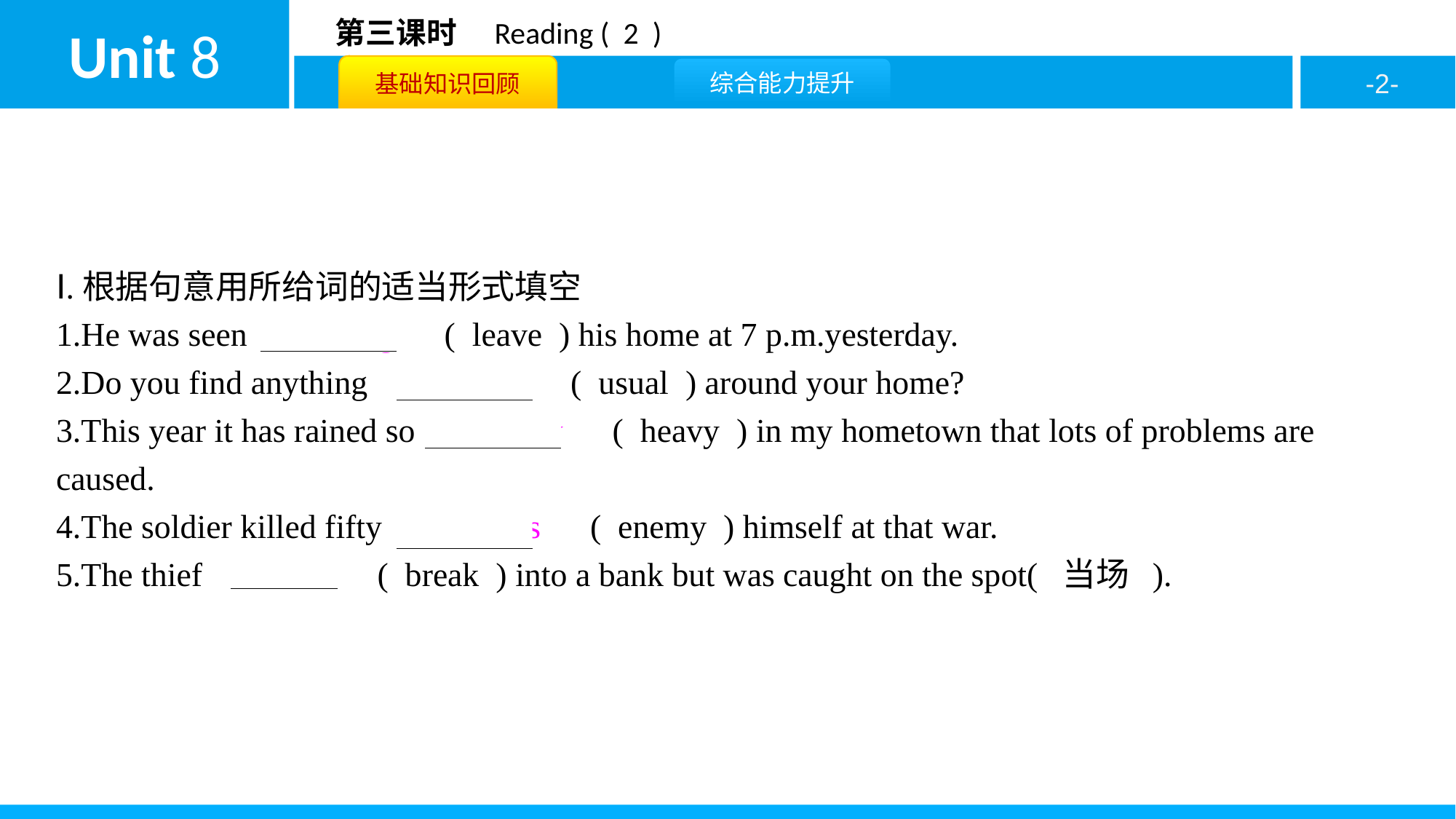

Ⅰ.根据句意用所给词的适当形式填空
1.He was seen　leaving　(  leave  ) his home at 7 p.m.yesterday.
2.Do you find anything　unusual　(  usual  ) around your home?
3.This year it has rained so　heavily　(  heavy  ) in my hometown that lots of problems are caused.
4.The soldier killed fifty　enemies　(  enemy  ) himself at that war.
5.The thief　broke　(  break  ) into a bank but was caught on the spot(  当场  ).